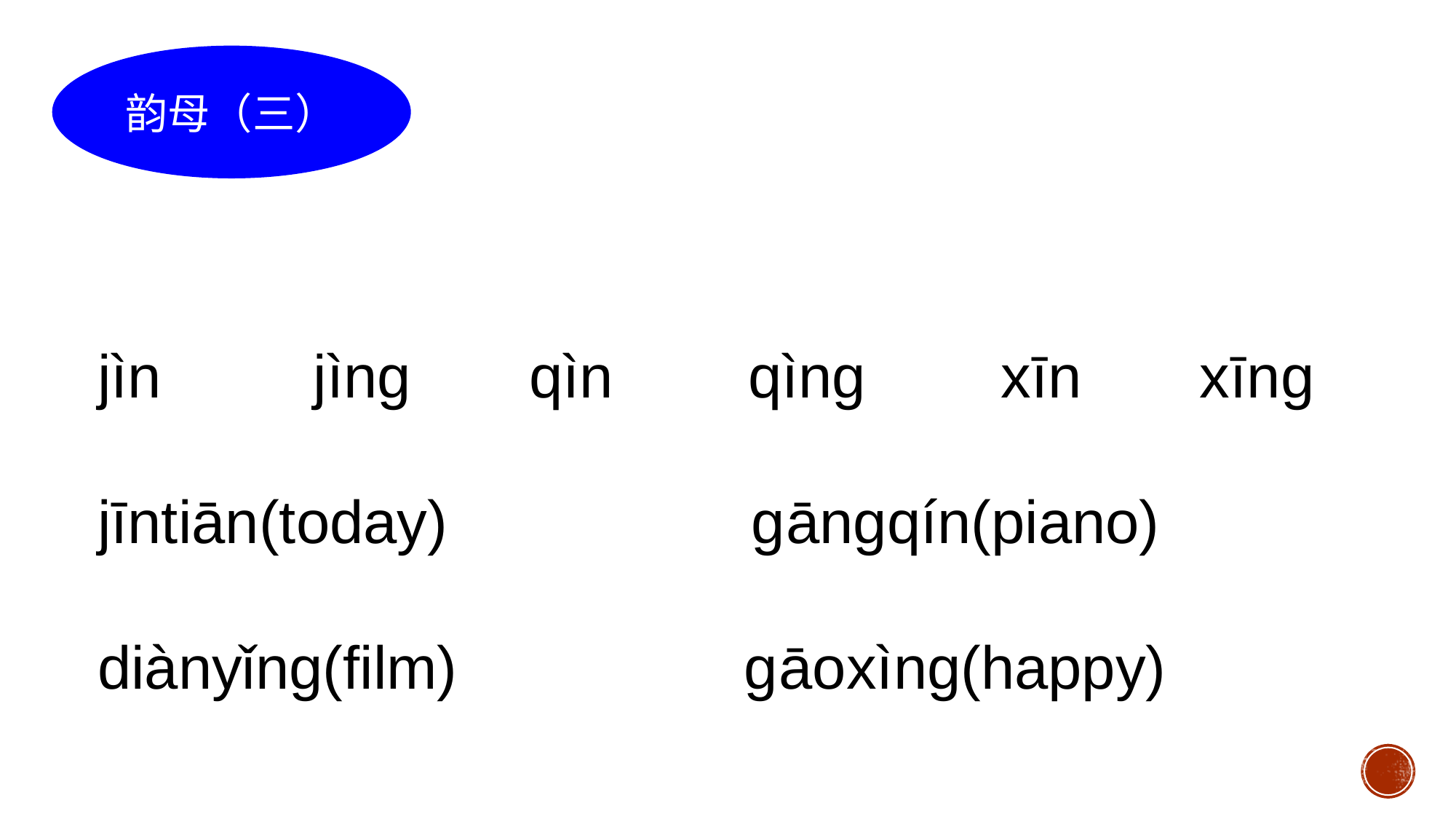

韵母（三）
jìn         jìng       qìn        qìng        xīn       xīng
jīntiān(today)                  gāngqín(piano)
diànyǐng(film)                 gāoxìng(happy)